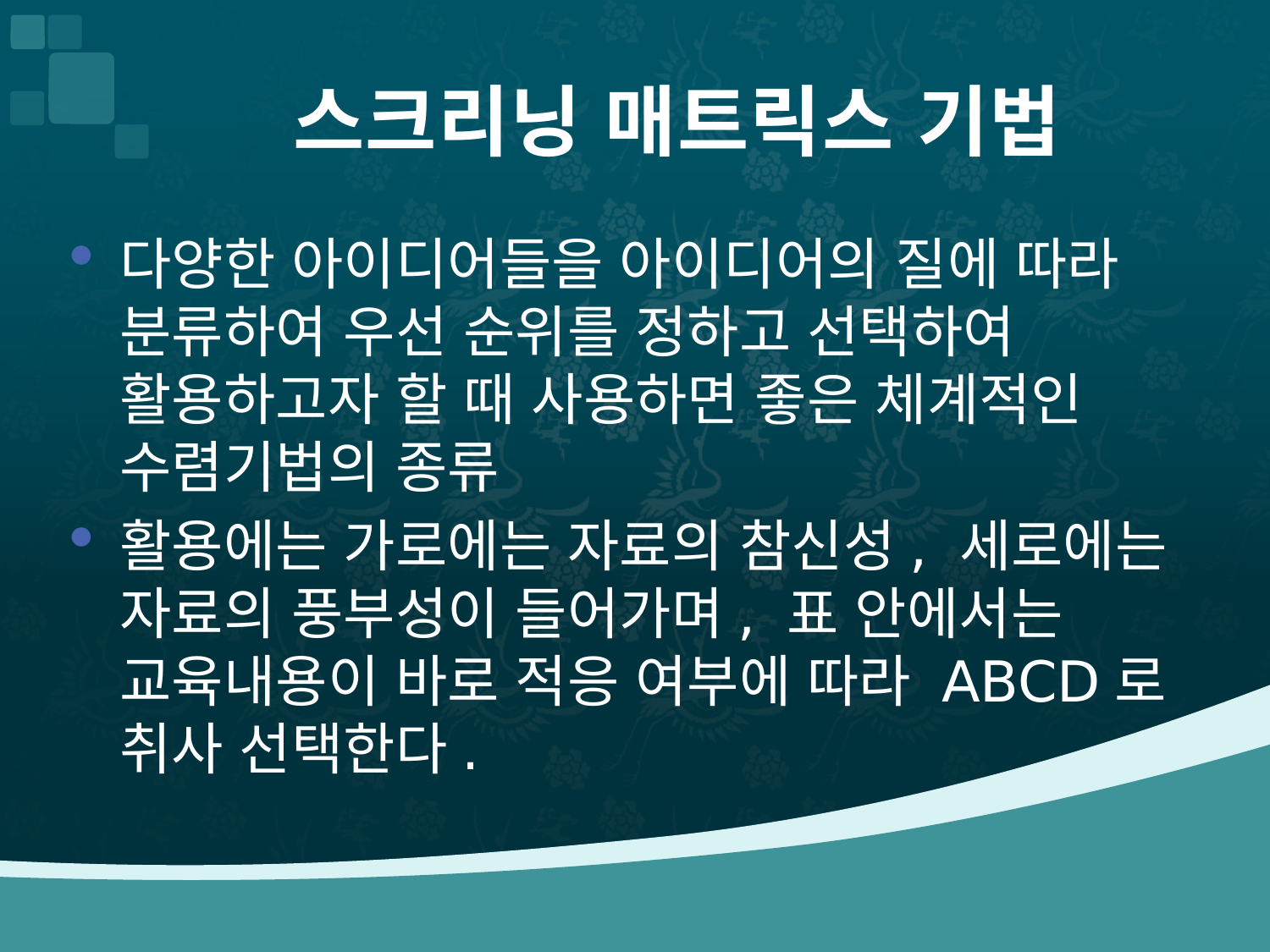

# 스크리닝 매트릭스 기법
다양한 아이디어들을 아이디어의 질에 따라 분류하여 우선 순위를 정하고 선택하여 활용하고자 할 때 사용하면 좋은 체계적인 수렴기법의 종류
활용에는 가로에는 자료의 참신성, 세로에는 자료의 풍부성이 들어가며, 표 안에서는 교육내용이 바로 적응 여부에 따라 ABCD로 취사 선택한다.